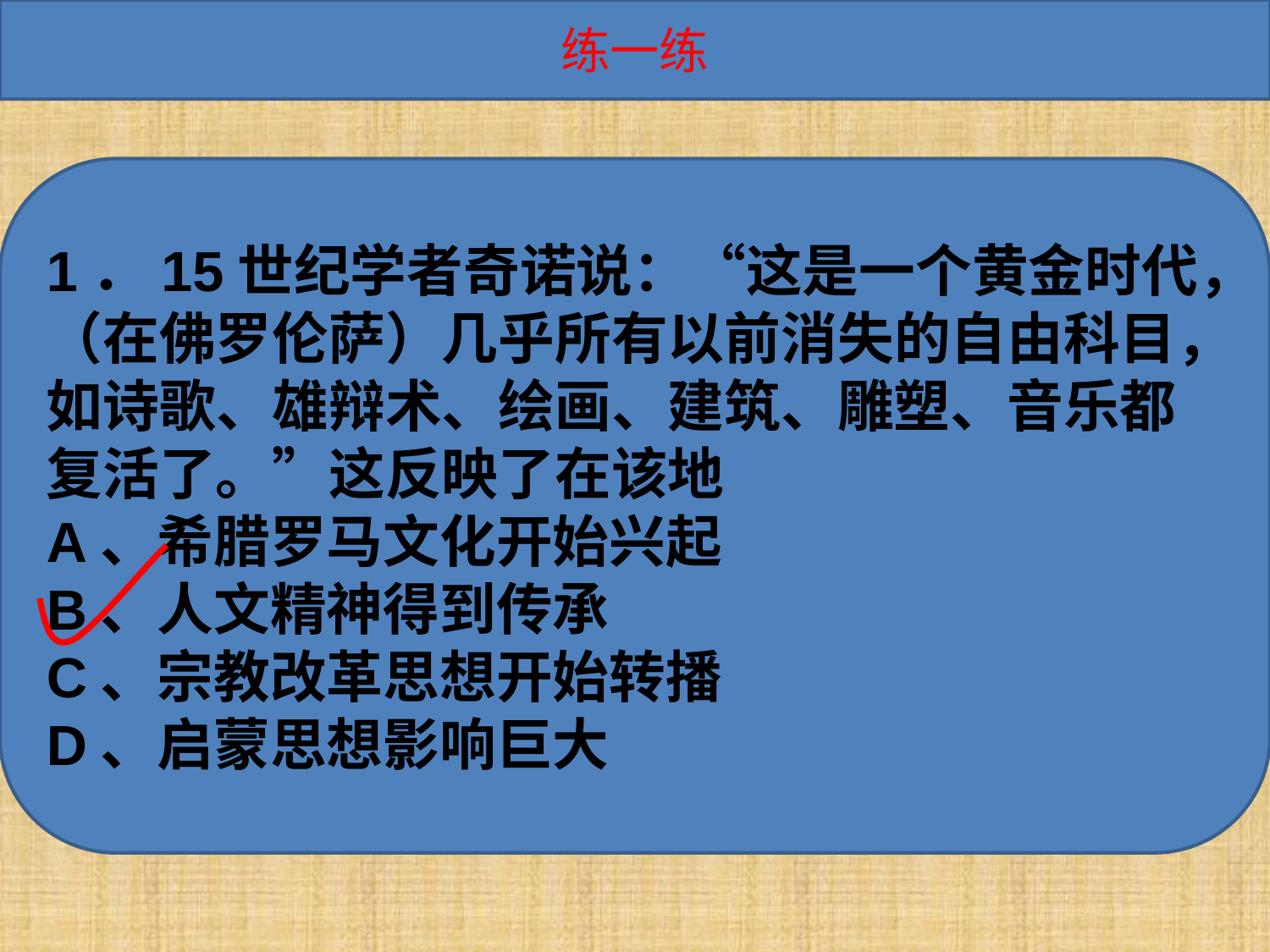

练一练
1．15世纪学者奇诺说：“这是一个黄金时代，（在佛罗伦萨）几乎所有以前消失的自由科目，如诗歌、雄辩术、绘画、建筑、雕塑、音乐都复活了。”这反映了在该地
A、希腊罗马文化开始兴起
B、人文精神得到传承
C、宗教改革思想开始转播
D、启蒙思想影响巨大